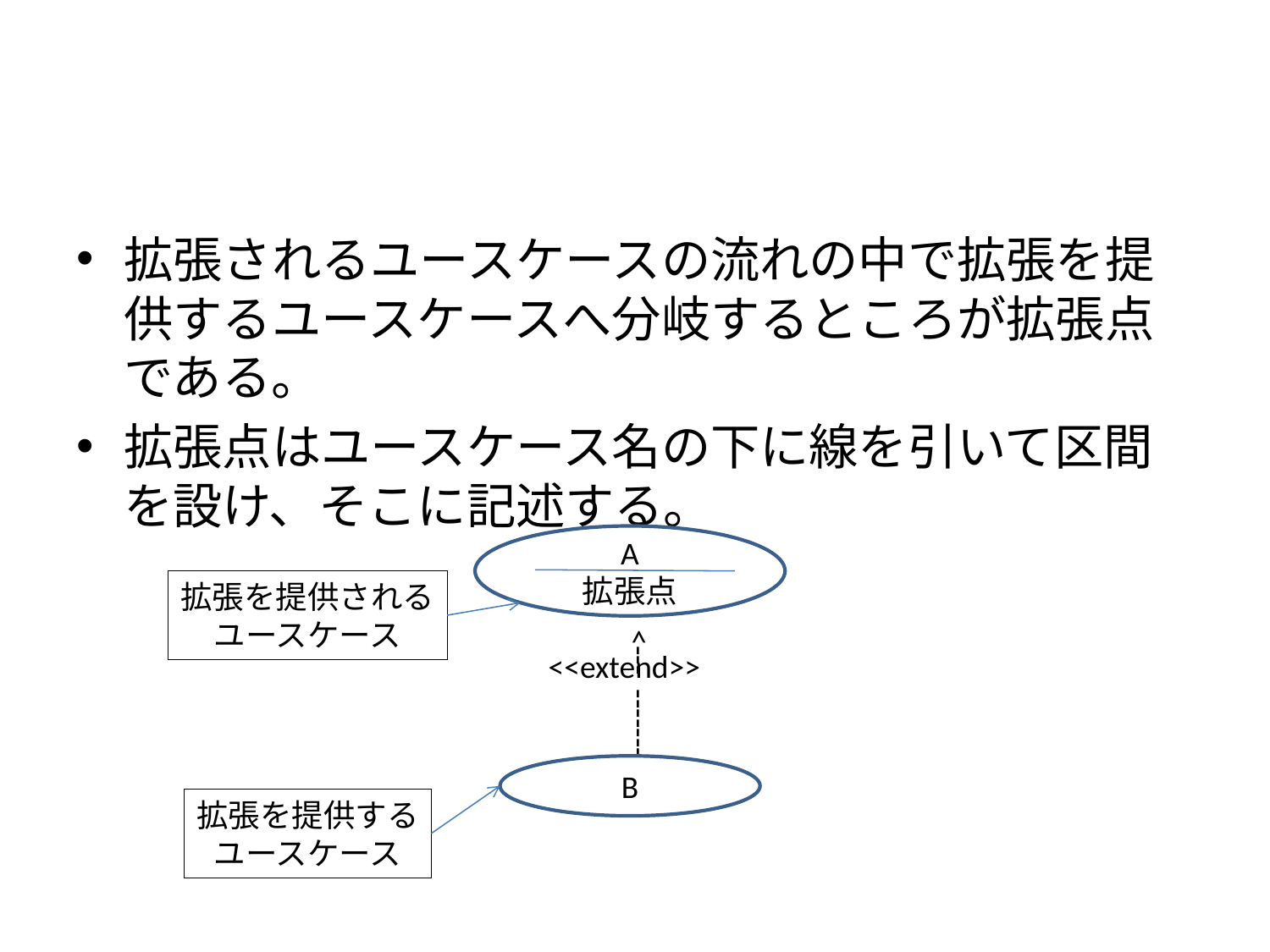

#
拡張されるユースケースの流れの中で拡張を提供するユースケースへ分岐するところが拡張点である。
拡張点はユースケース名の下に線を引いて区間を設け、そこに記述する。
A
拡張点
拡張を提供される
ユースケース
<---  --------
<<extend>>
B
拡張を提供する
ユースケース